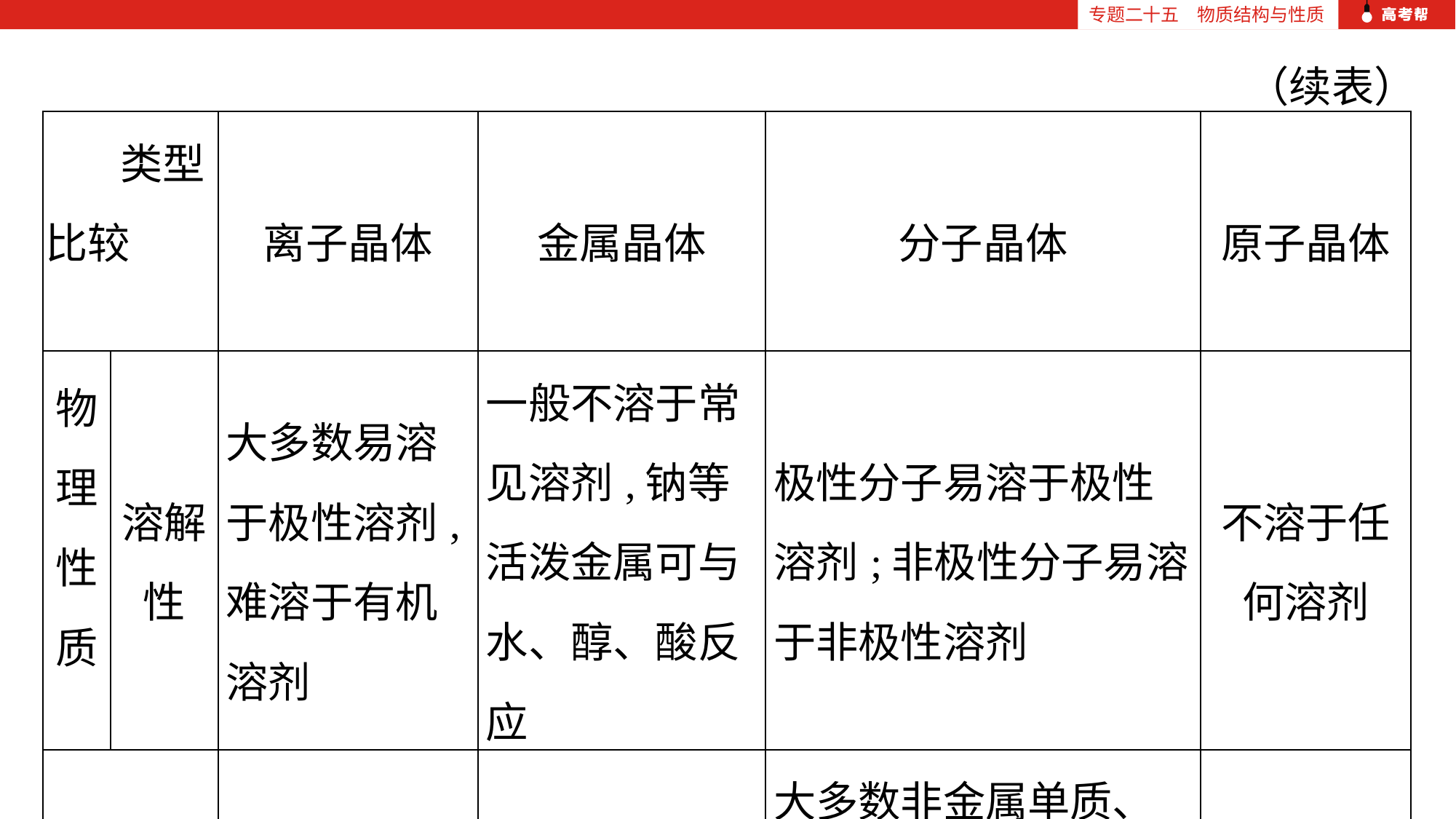

专题二十五　物质结构与性质
（续表）
| 类型 比较 |  | 离子晶体 | 金属晶体 | 分子晶体 | 原子晶体 |
| --- | --- | --- | --- | --- | --- |
| 物理 性质 | 溶解性 | 大多数易溶于极性溶剂,难溶于有机溶剂 | 一般不溶于常见溶剂,钠等活泼金属可与水、醇、酸反应 | 极性分子易溶于极性溶剂;非极性分子易溶于非极性溶剂 | 不溶于任何溶剂 |
| 典型实例 |  | 强碱、绝大部分盐、金属氧化物 | 金属单质与合金 | 大多数非金属单质、非金属氧化物、酸(如H2SO4)、非金属氢化物、绝大多数有机物 | 金刚石、硅、SiC等 |